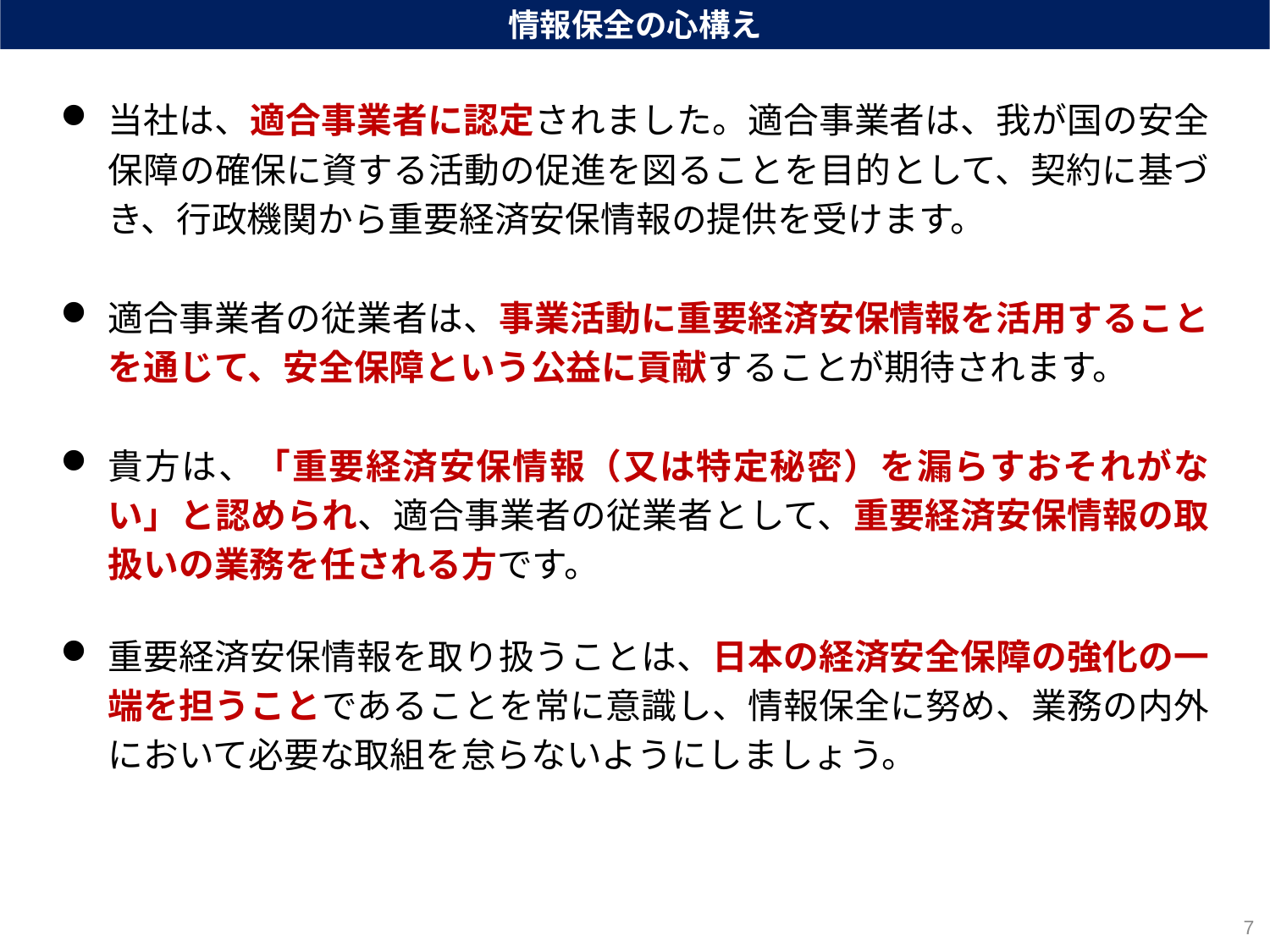

情報保全の心構え
当社は、適合事業者に認定されました。適合事業者は、我が国の安全保障の確保に資する活動の促進を図ることを目的として、契約に基づき、行政機関から重要経済安保情報の提供を受けます。

適合事業者の従業者は、事業活動に重要経済安保情報を活用することを通じて、安全保障という公益に貢献することが期待されます。

貴方は、「重要経済安保情報（又は特定秘密）を漏らすおそれがない」と認められ、適合事業者の従業者として、重要経済安保情報の取扱いの業務を任される方です。

重要経済安保情報を取り扱うことは、日本の経済安全保障の強化の一端を担うことであることを常に意識し、情報保全に努め、業務の内外において必要な取組を怠らないようにしましょう。
7